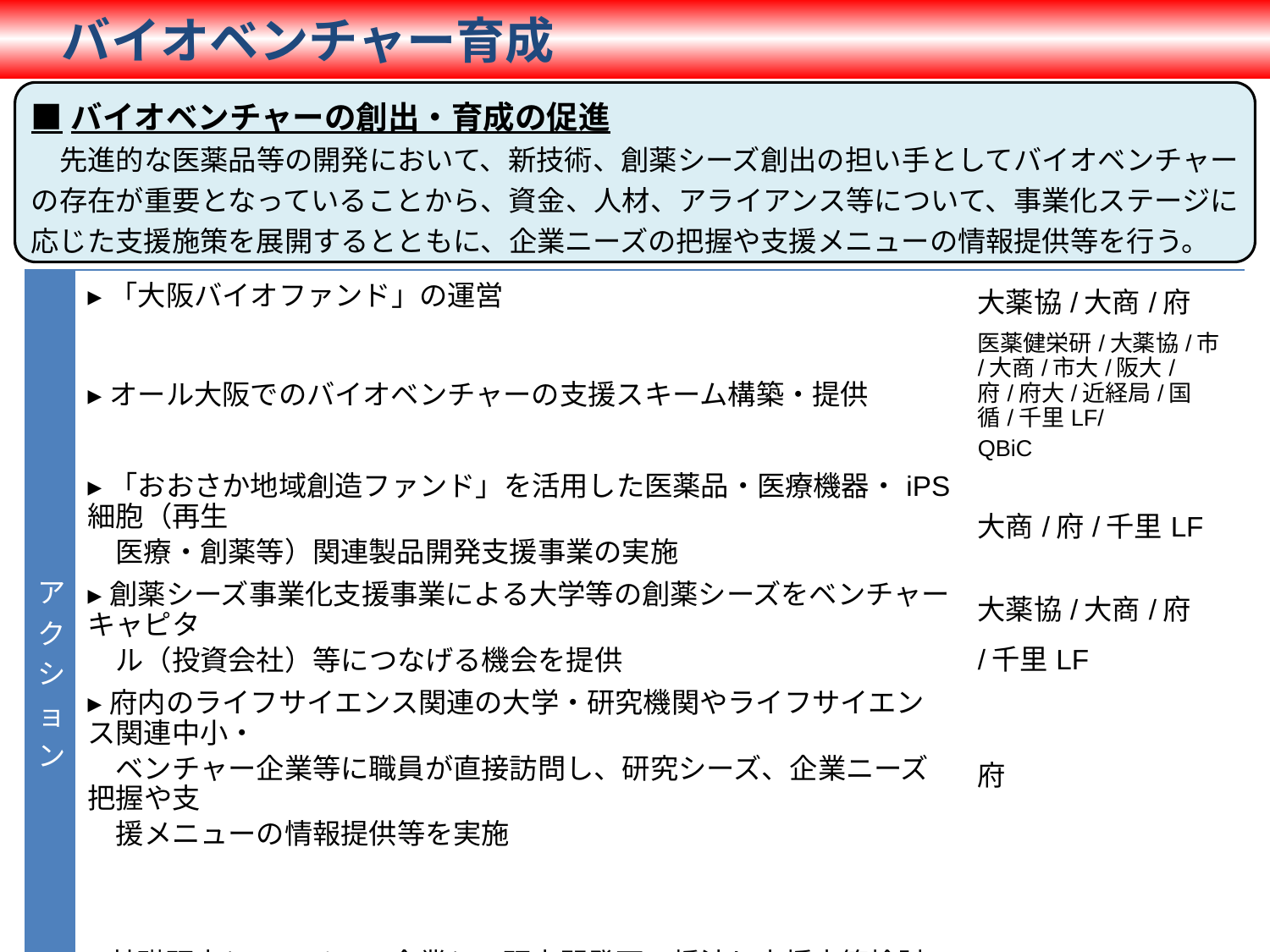

バイオベンチャー育成
■バイオベンチャーの創出・育成の促進
　先進的な医薬品等の開発において、新技術、創薬シーズ創出の担い手としてバイオベンチャーの存在が重要となっていることから、資金、人材、アライアンス等について、事業化ステージに応じた支援施策を展開するとともに、企業ニーズの把握や支援メニューの情報提供等を行う。
| アクション | ▸「大阪バイオファンド」の運営 | 大薬協/大商/府 |
| --- | --- | --- |
|  | ▸オール大阪でのバイオベンチャーの支援スキーム構築・提供 | 医薬健栄研/大薬協/市/大商/市大/阪大/府/府大/近経局/国循/千里LF/ QBiC |
|  | ▸「おおさか地域創造ファンド」を活用した医薬品・医療機器・iPS細胞（再生 　医療・創薬等）関連製品開発支援事業の実施 | 大商/府/千里LF |
|  | ▸創薬シーズ事業化支援事業による大学等の創薬シーズをベンチャーキャピタ 　ル（投資会社）等につなげる機会を提供 | 大薬協/大商/府 /千里LF |
|  | ▸府内のライフサイエンス関連の大学・研究機関やライフサイエンス関連中小・ 　ベンチャー企業等に職員が直接訪問し、研究シーズ、企業ニーズ把握や支 　援メニューの情報提供等を実施 | 府 |
|  | ▸基礎研究とベンチャー企業との研究開発面の橋渡し支援方策検討 | 阪大 |